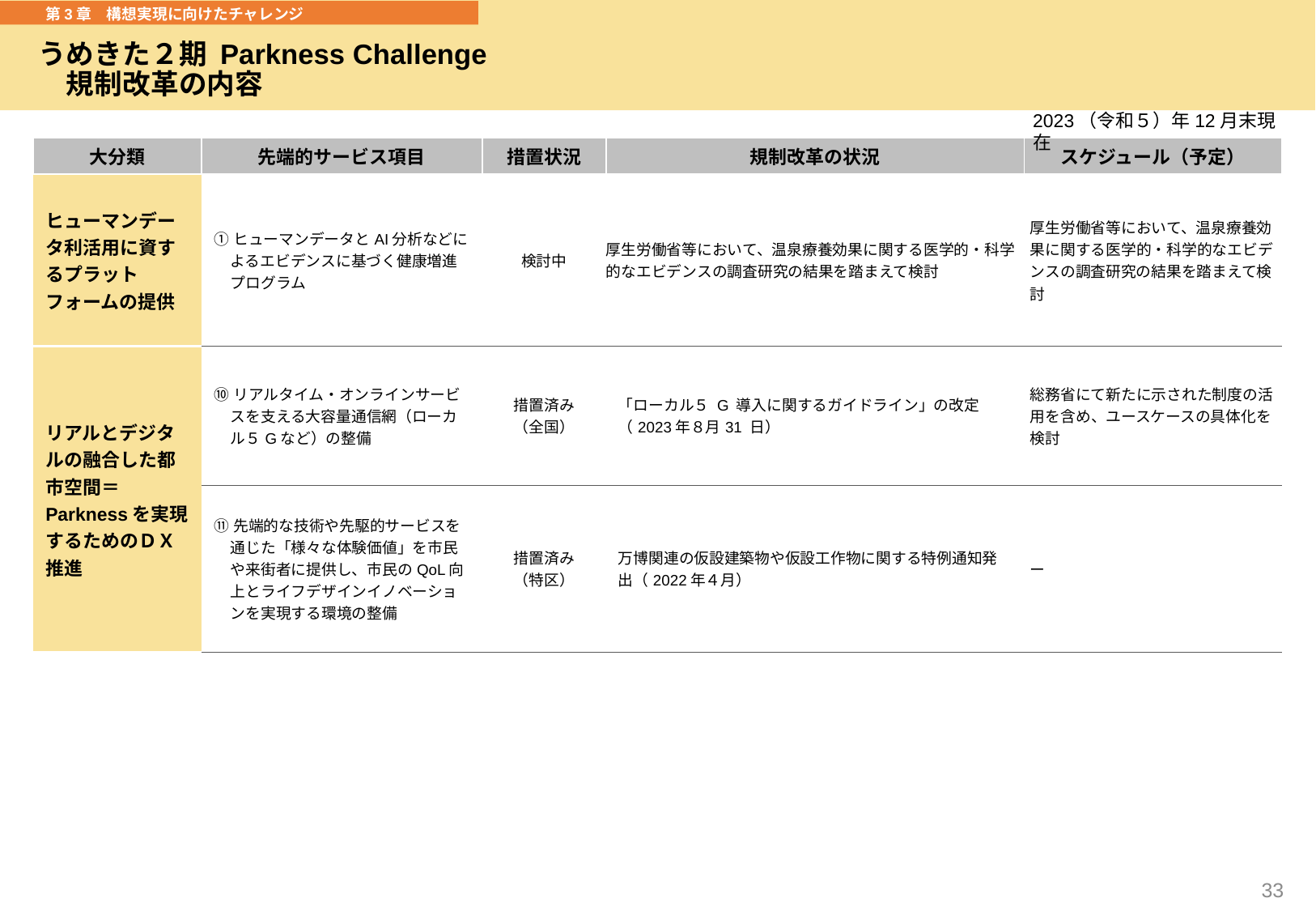

# うめきた２期 Parkness Challenge 　規制改革の内容
　　　第3章　構想実現に向けたチャレンジ
2023（令和５）年12月末現在
| 大分類 | 先端的サービス項目 | 措置状況 | 規制改革の状況 | スケジュール（予定） |
| --- | --- | --- | --- | --- |
| ヒューマンデータ利活用に資するプラットフォームの提供 | ①ヒューマンデータとAI分析などによるエビデンスに基づく健康増進プログラム | 検討中 | 厚生労働省等において、温泉療養効果に関する医学的・科学的なエビデンスの調査研究の結果を踏まえて検討 | 厚生労働省等において、温泉療養効果に関する医学的・科学的なエビデンスの調査研究の結果を踏まえて検討 |
| リアルとデジタルの融合した都市空間＝Parknessを実現するためのＤＸ推進 | ⑩リアルタイム・オンラインサービスを支える大容量通信網（ローカル５Gなど）の整備 | 措置済み （全国） | 「ローカル５ G 導入に関するガイドライン」の改定（2023年８月31 日） | 総務省にて新たに示された制度の活用を含め、ユースケースの具体化を検討 |
|  | ⑪先端的な技術や先駆的サービスを通じた「様々な体験価値」を市民や来街者に提供し、市民のQoL向上とライフデザインイノベーションを実現する環境の整備 | 措置済み （特区） | 万博関連の仮設建築物や仮設工作物に関する特例通知発出（2022年４月） | ー |
33